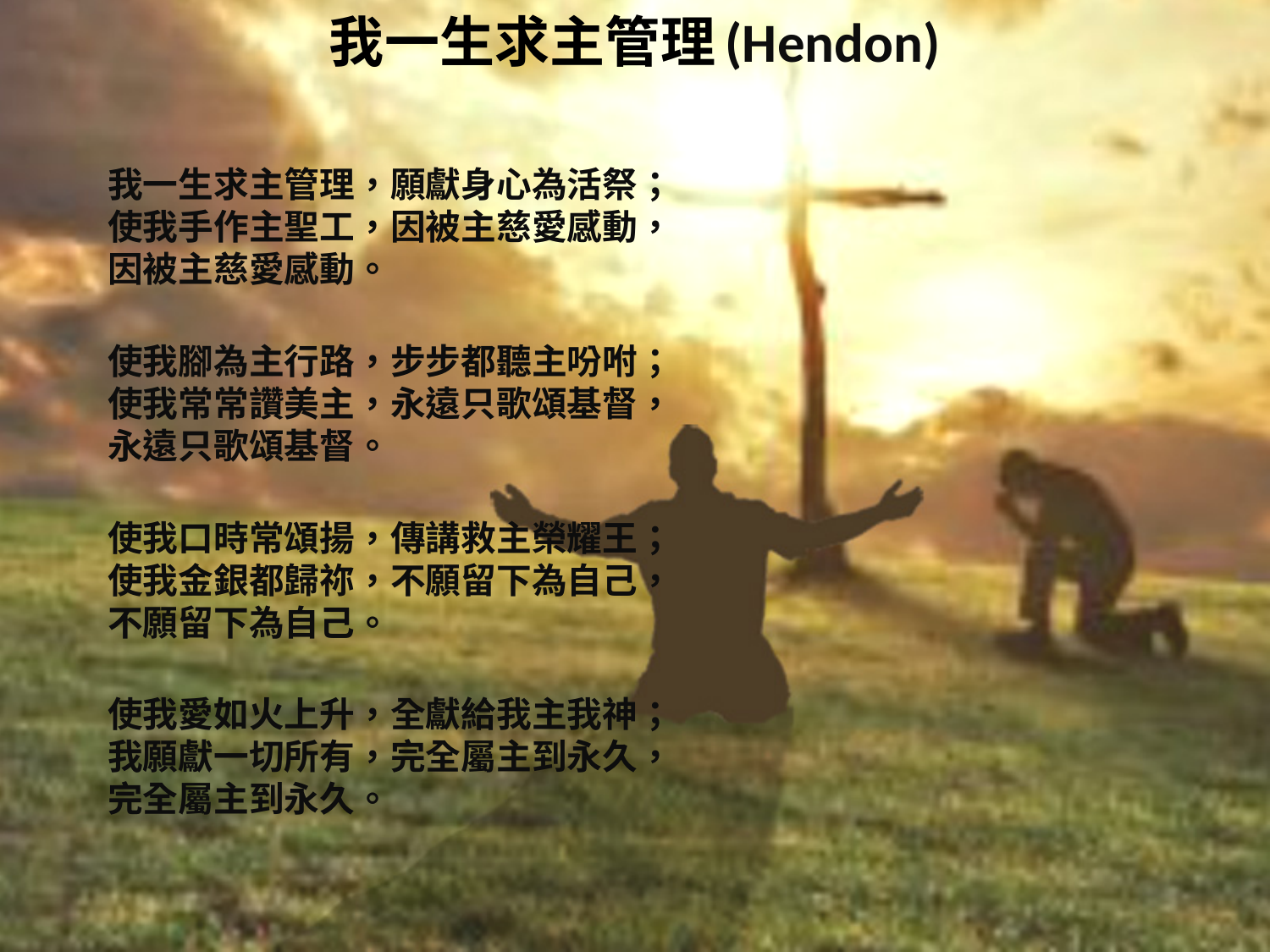

# 我一生求主管理(Hendon)
我一生求主管理，願獻身心為活祭；
使我手作主聖工，因被主慈愛感動，
因被主慈愛感動。
使我腳為主行路，步步都聽主吩咐；
使我常常讚美主，永遠只歌頌基督，
永遠只歌頌基督。
使我口時常頌揚，傳講救主榮耀王；
使我金銀都歸祢，不願留下為自己，
不願留下為自己。
使我愛如火上升，全獻給我主我神；
我願獻一切所有，完全屬主到永久，
完全屬主到永久。